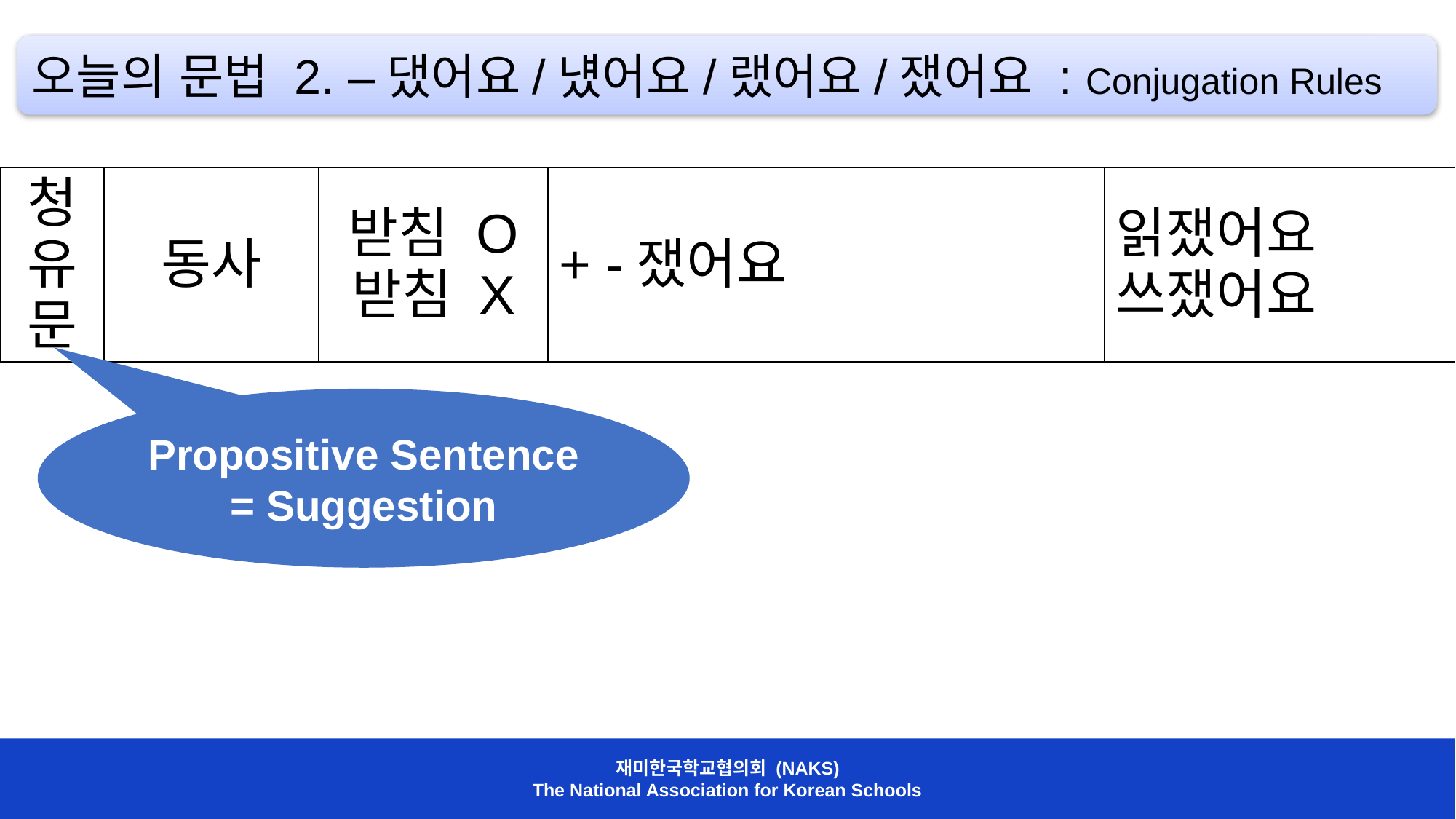

오늘의 문법 2. –댔어요/넀어요/랬어요/쟀어요 : Conjugation Rules
| 청유문 | 동사 | 받침 O 받침 X | + -쟀어요 | 읽쟀어요 쓰쟀어요 |
| --- | --- | --- | --- | --- |
Propositive Sentence = Suggestion
재미한국학교협의회 (NAKS)
The National Association for Korean Schools